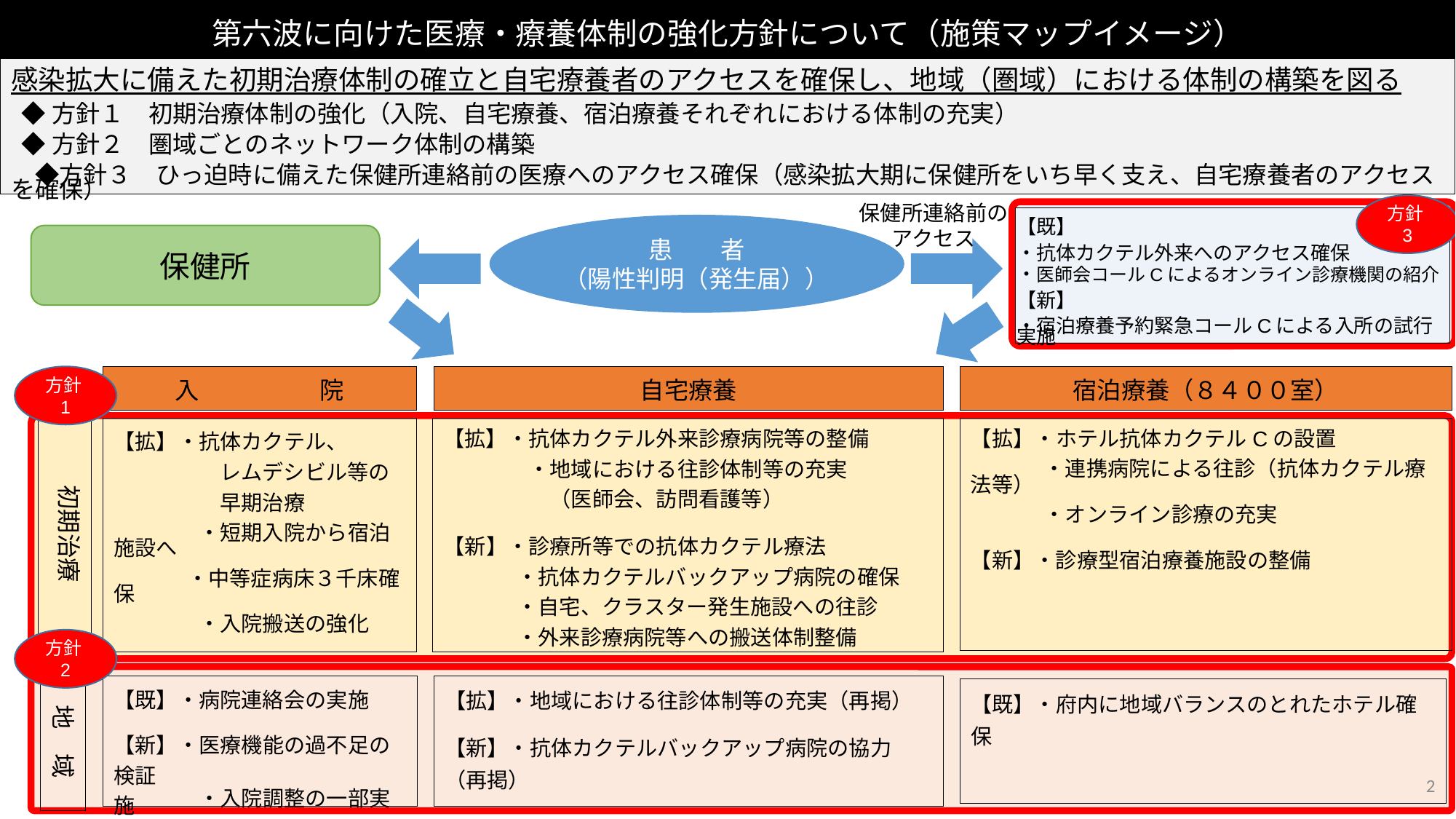

# 第六波に向けた医療・療養体制の強化方針について（施策マップイメージ）
感染拡大に備えた初期治療体制の確立と自宅療養者のアクセスを確保し、地域（圏域）における体制の構築を図る
  ◆方針１　初期治療体制の強化（入院、自宅療養、宿泊療養それぞれにおける体制の充実）
  ◆方針２　圏域ごとのネットワーク体制の構築
　◆方針３　ひっ迫時に備えた保健所連絡前の医療へのアクセス確保（感染拡大期に保健所をいち早く支え、自宅療養者のアクセスを確保）
方針3
保健所連絡前の
アクセス

【既】
・抗体カクテル外来へのアクセス確保
・医師会コールCによるオンライン診療機関の紹介
【新】
・宿泊療養予約緊急コールCによる入所の試行実施
患　　者
（陽性判明（発生届））
保健所

方針1
入　　　　　院
自宅療養
宿泊療養（８４００室）

【拡】・抗体カクテル、
　　　　　レムデシビル等の
　　　　　早期治療
　　　　・短期入院から宿泊施設へ
　　　  ・中等症病床３千床確保
　　　　・入院搬送の強化

【拡】・抗体カクテル外来診療病院等の整備
　　　　・地域における往診体制等の充実
　　　　　（医師会、訪問看護等）

【新】・診療所等での抗体カクテル療法
　　　  ・抗体カクテルバックアップ病院の確保
　　　  ・自宅、クラスター発生施設への往診
　　　  ・外来診療病院等への搬送体制整備

【拡】・ホテル抗体カクテルCの設置
　　 　 ・連携病院による往診（抗体カクテル療法等）
　　　  ・オンライン診療の充実
【新】・診療型宿泊療養施設の整備

初期治療
方針2

地　域
【既】・病院連絡会の実施
【新】・医療機能の過不足の検証
　　　　・入院調整の一部実施

【拡】・地域における往診体制等の充実（再掲）
【新】・抗体カクテルバックアップ病院の協力（再掲）

【既】・府内に地域バランスのとれたホテル確保
2